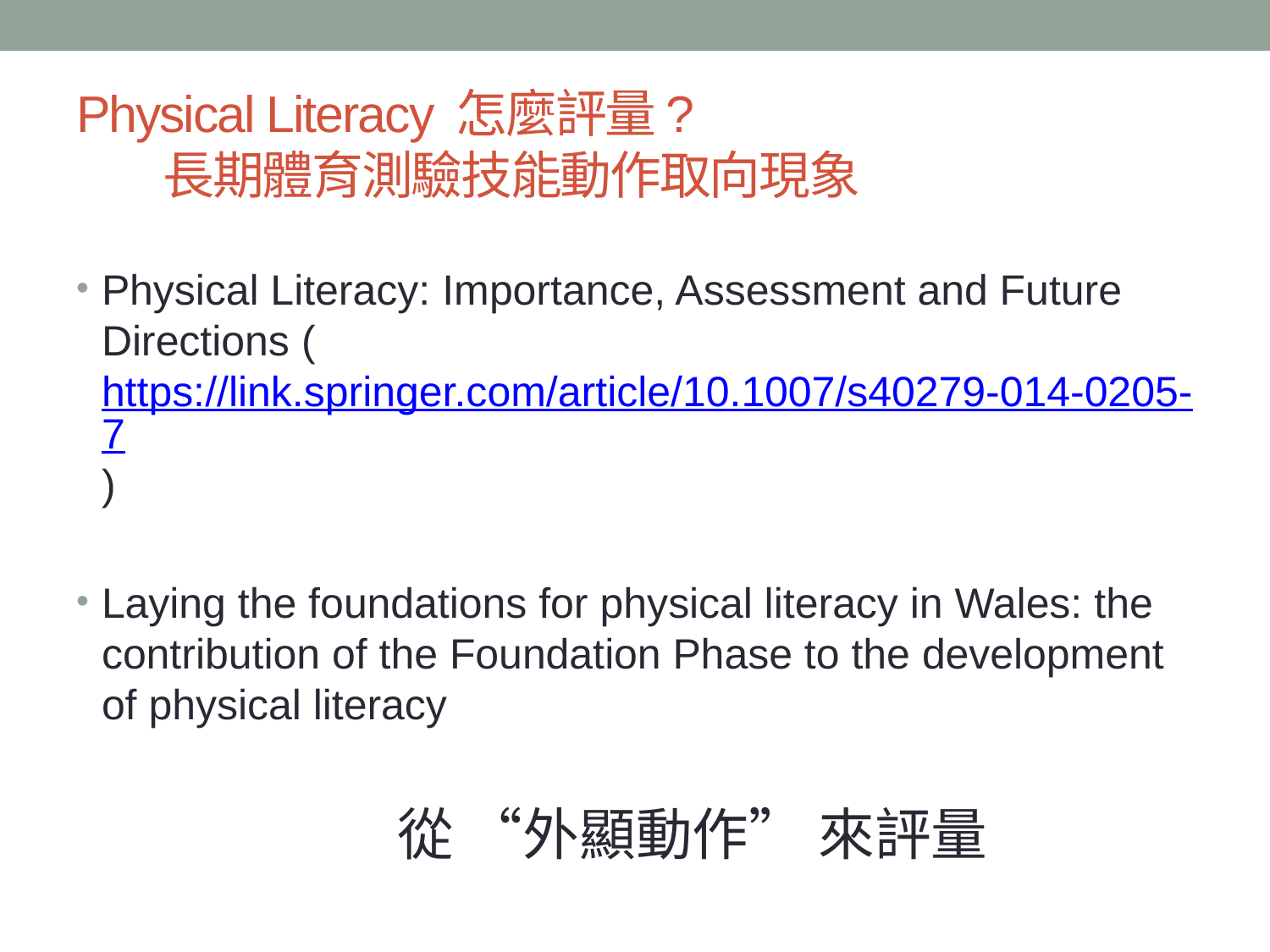

# Physical Literacy 怎麼評量? 長期體育測驗技能動作取向現象
Physical Literacy: Importance, Assessment and Future Directions (https://link.springer.com/article/10.1007/s40279-014-0205-7)

Laying the foundations for physical literacy in Wales: the contribution of the Foundation Phase to the development of physical literacy

        從 “外顯動作” 來評量